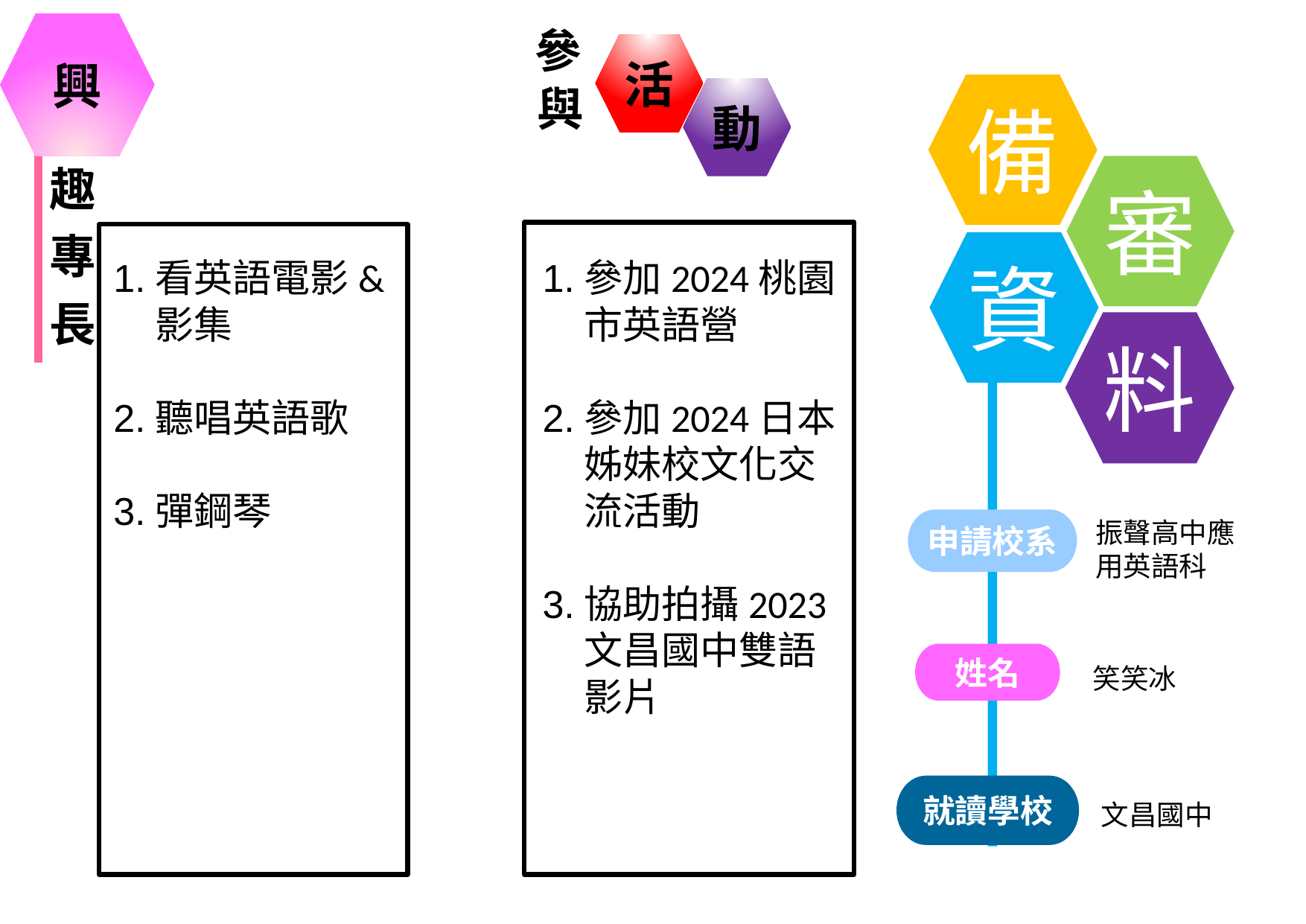

|  |  |  |
| --- | --- | --- |
興
參
活
與
備
動
| 趣 專 長 |
| --- |
審

資
看英語電影&影集
聽唱英語歌

彈鋼琴

參加2024桃園市英語營
參加2024日本姊妹校文化交流活動
協助拍攝2023文昌國中雙語影片

料

申請校系
振聲高中應用英語科
姓名
笑笑冰
就讀學校
文昌國中